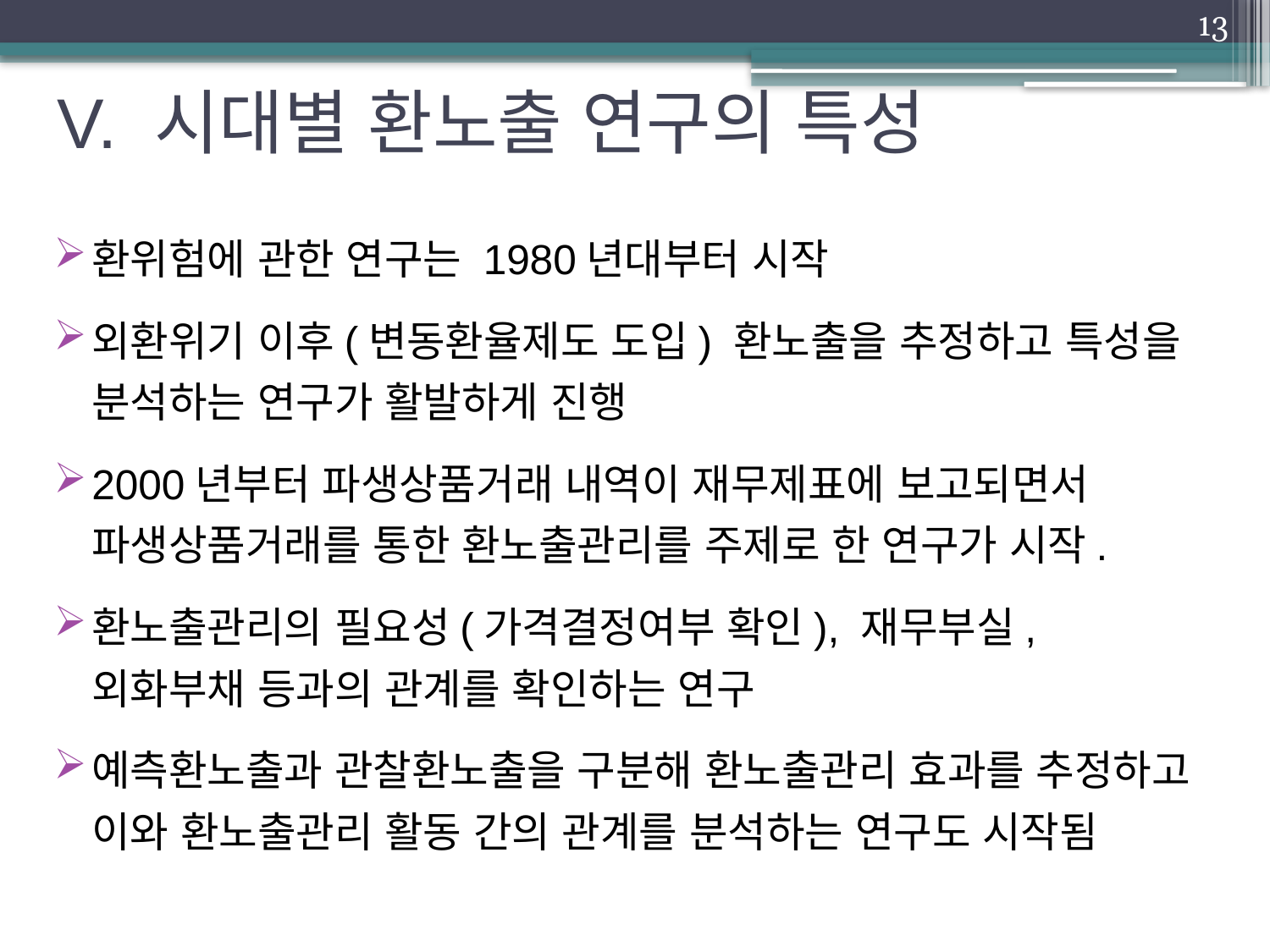

13
# V. 시대별 환노출 연구의 특성
환위험에 관한 연구는 1980년대부터 시작
외환위기 이후(변동환율제도 도입) 환노출을 추정하고 특성을 분석하는 연구가 활발하게 진행
2000년부터 파생상품거래 내역이 재무제표에 보고되면서 파생상품거래를 통한 환노출관리를 주제로 한 연구가 시작.
환노출관리의 필요성(가격결정여부 확인), 재무부실, 외화부채 등과의 관계를 확인하는 연구
예측환노출과 관찰환노출을 구분해 환노출관리 효과를 추정하고 이와 환노출관리 활동 간의 관계를 분석하는 연구도 시작됨